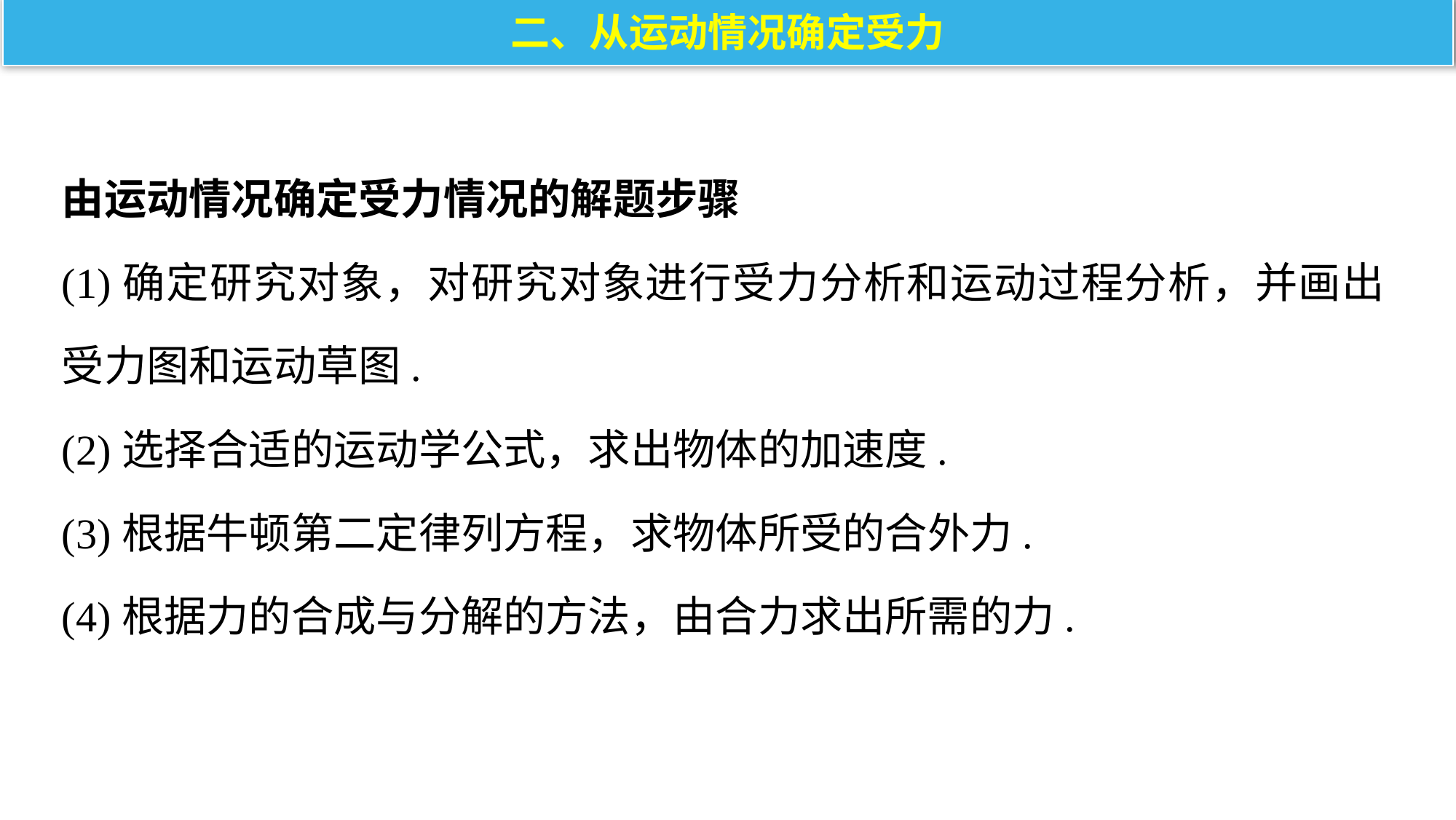

二、从运动情况确定受力
由运动情况确定受力情况的解题步骤
(1)确定研究对象，对研究对象进行受力分析和运动过程分析，并画出受力图和运动草图.
(2)选择合适的运动学公式，求出物体的加速度.
(3)根据牛顿第二定律列方程，求物体所受的合外力.
(4)根据力的合成与分解的方法，由合力求出所需的力.